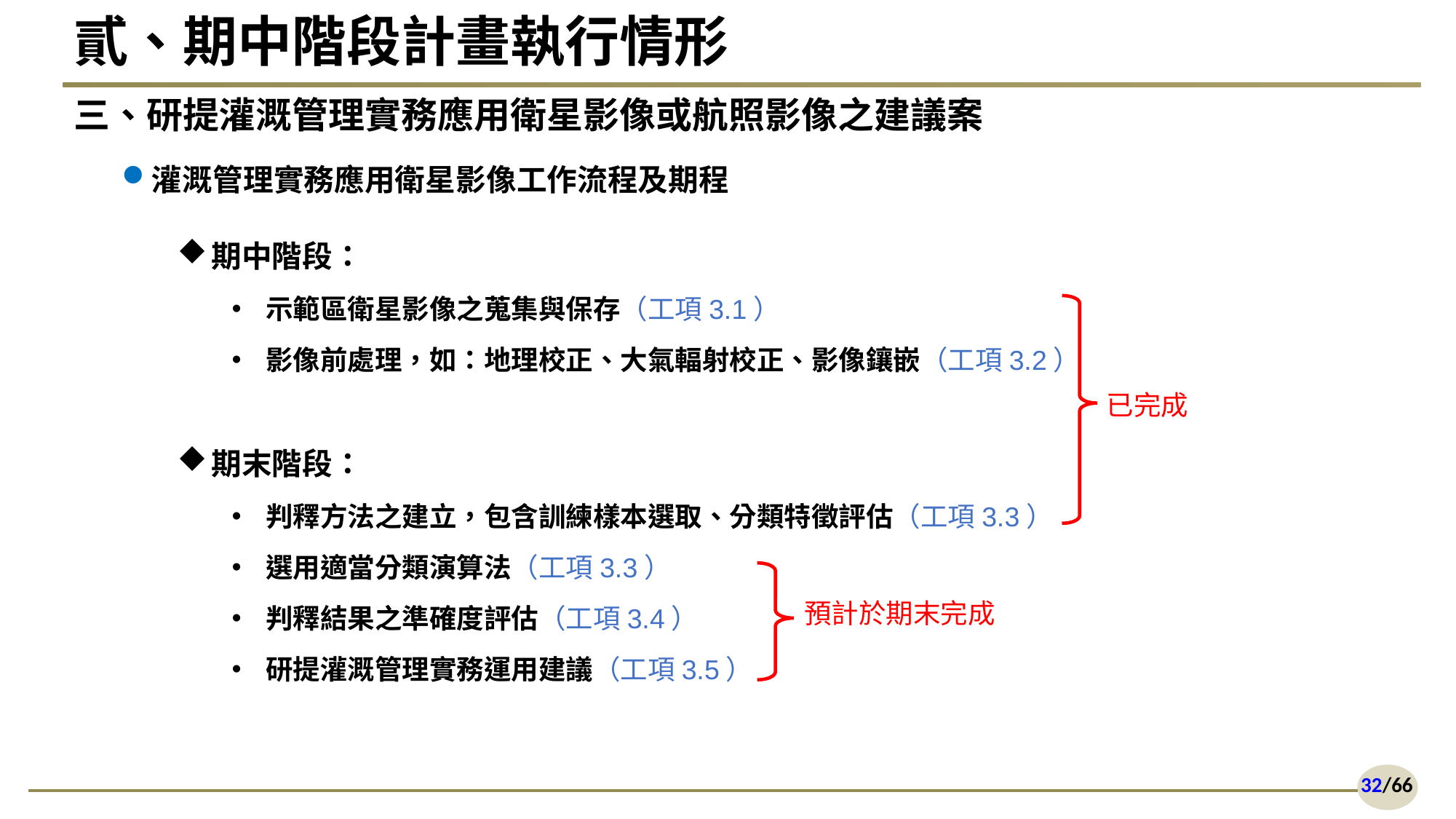

# 貳、期中階段計畫執行情形
三、研提灌溉管理實務應用衛星影像或航照影像之建議案

灌溉管理實務應用衛星影像工作流程及期程
期中階段：
示範區衛星影像之蒐集與保存（工項3.1）
影像前處理，如：地理校正、大氣輻射校正、影像鑲嵌（工項3.2）

期末階段：
判釋方法之建立，包含訓練樣本選取、分類特徵評估（工項3.3）
選用適當分類演算法（工項3.3）
判釋結果之準確度評估（工項3.4）
研提灌溉管理實務運用建議（工項3.5）

已完成

預計於期末完成
32/66